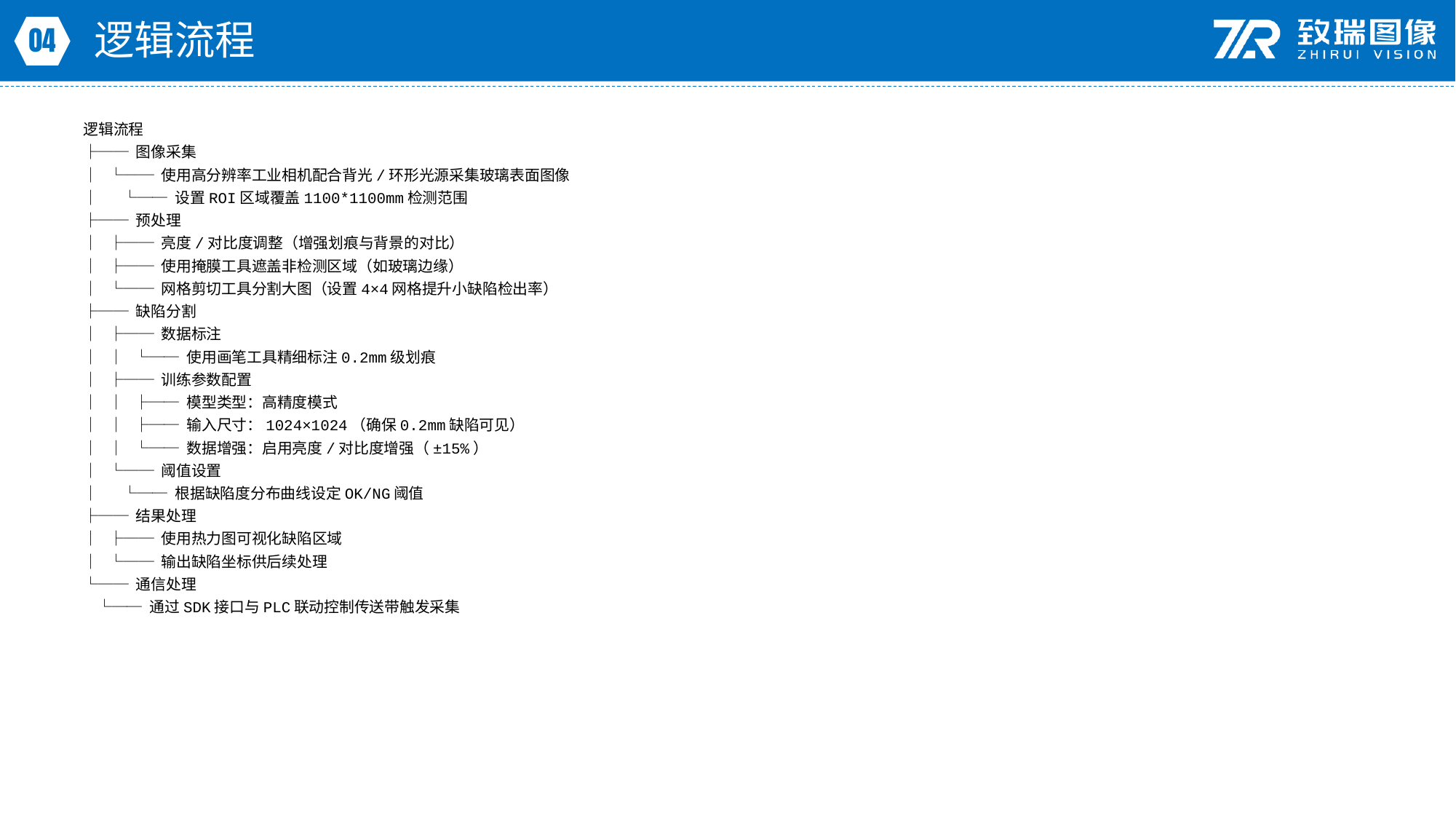

逻辑流程
04

逻辑流程
├── 图像采集
│   └── 使用高分辨率工业相机配合背光/环形光源采集玻璃表面图像
│       └── 设置ROI区域覆盖1100*1100mm检测范围
├── 预处理
│   ├── 亮度/对比度调整（增强划痕与背景的对比）
│   ├── 使用掩膜工具遮盖非检测区域（如玻璃边缘）
│   └── 网格剪切工具分割大图（设置4×4网格提升小缺陷检出率）
├── 缺陷分割
│   ├── 数据标注
│   │   └── 使用画笔工具精细标注0.2mm级划痕
│   ├── 训练参数配置
│   │   ├── 模型类型：高精度模式
│   │   ├── 输入尺寸：1024×1024（确保0.2mm缺陷可见）
│   │   └── 数据增强：启用亮度/对比度增强（±15%）
│   └── 阈值设置
│       └── 根据缺陷度分布曲线设定OK/NG阈值
├── 结果处理
│   ├── 使用热力图可视化缺陷区域
│   └── 输出缺陷坐标供后续处理
└── 通信处理
    └── 通过SDK接口与PLC联动控制传送带触发采集